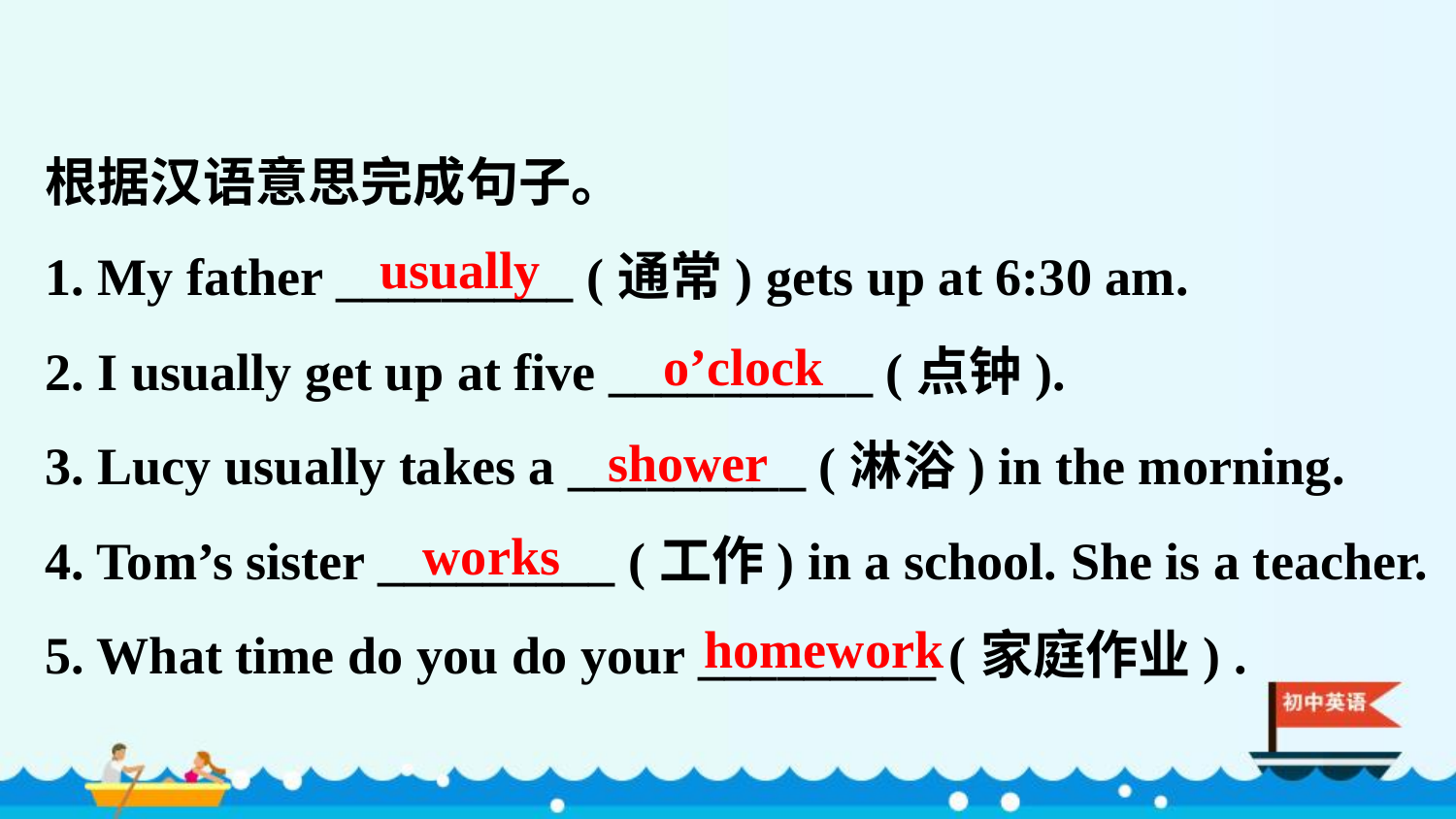

根据汉语意思完成句子。
1. My father _________ (通常) gets up at 6:30 am.
2. I usually get up at five __________ (点钟).
3. Lucy usually takes a _________ (淋浴) in the morning.
4. Tom’s sister _________ (工作) in a school. She is a teacher.
5. What time do you do your _________ (家庭作业) .
usually
o’clock
shower
works
homework